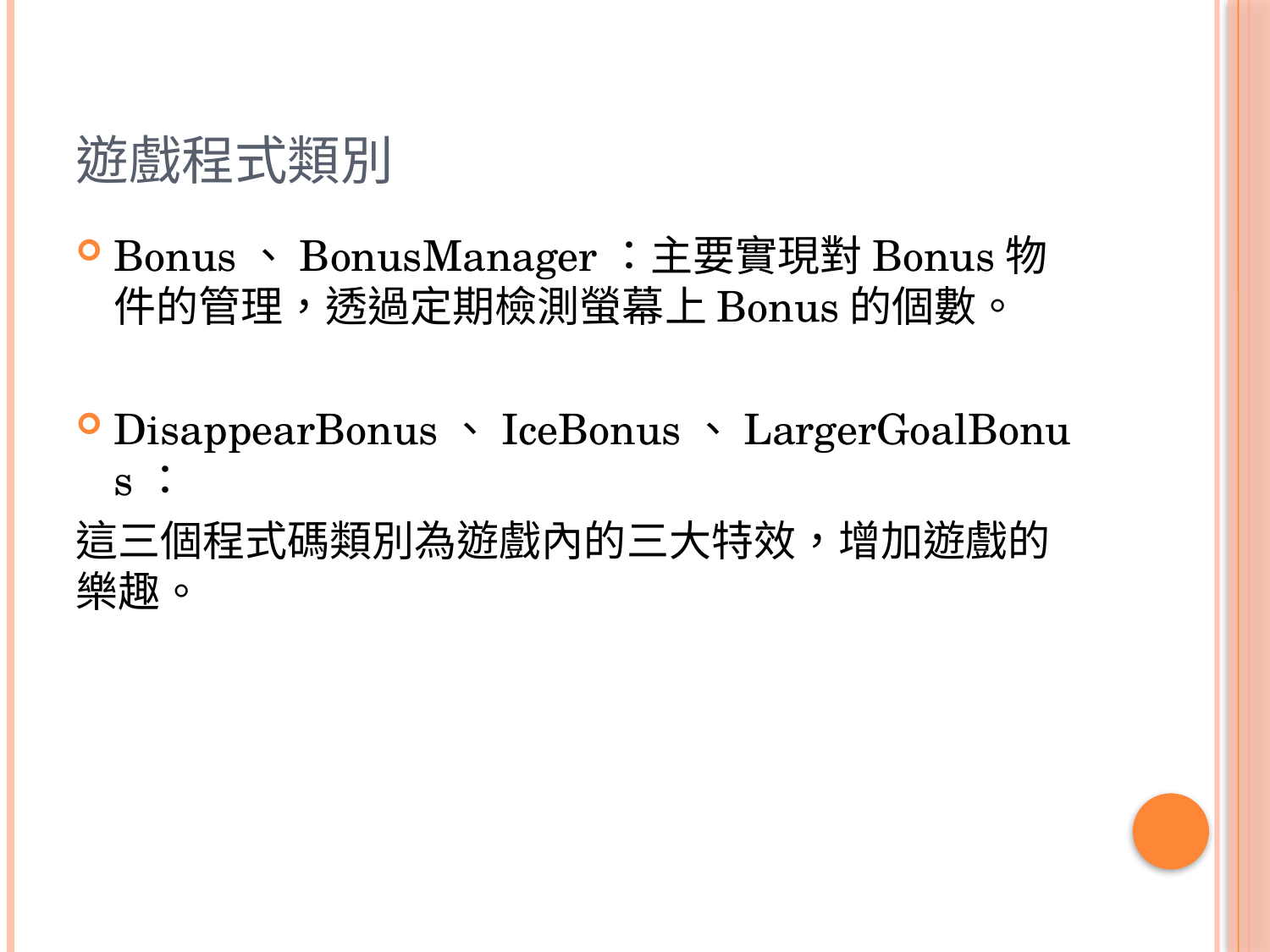

# 遊戲程式類別
Bonus、BonusManager：主要實現對Bonus物件的管理，透過定期檢測螢幕上Bonus的個數。

DisappearBonus、IceBonus、LargerGoalBonus：
這三個程式碼類別為遊戲內的三大特效，增加遊戲的樂趣。